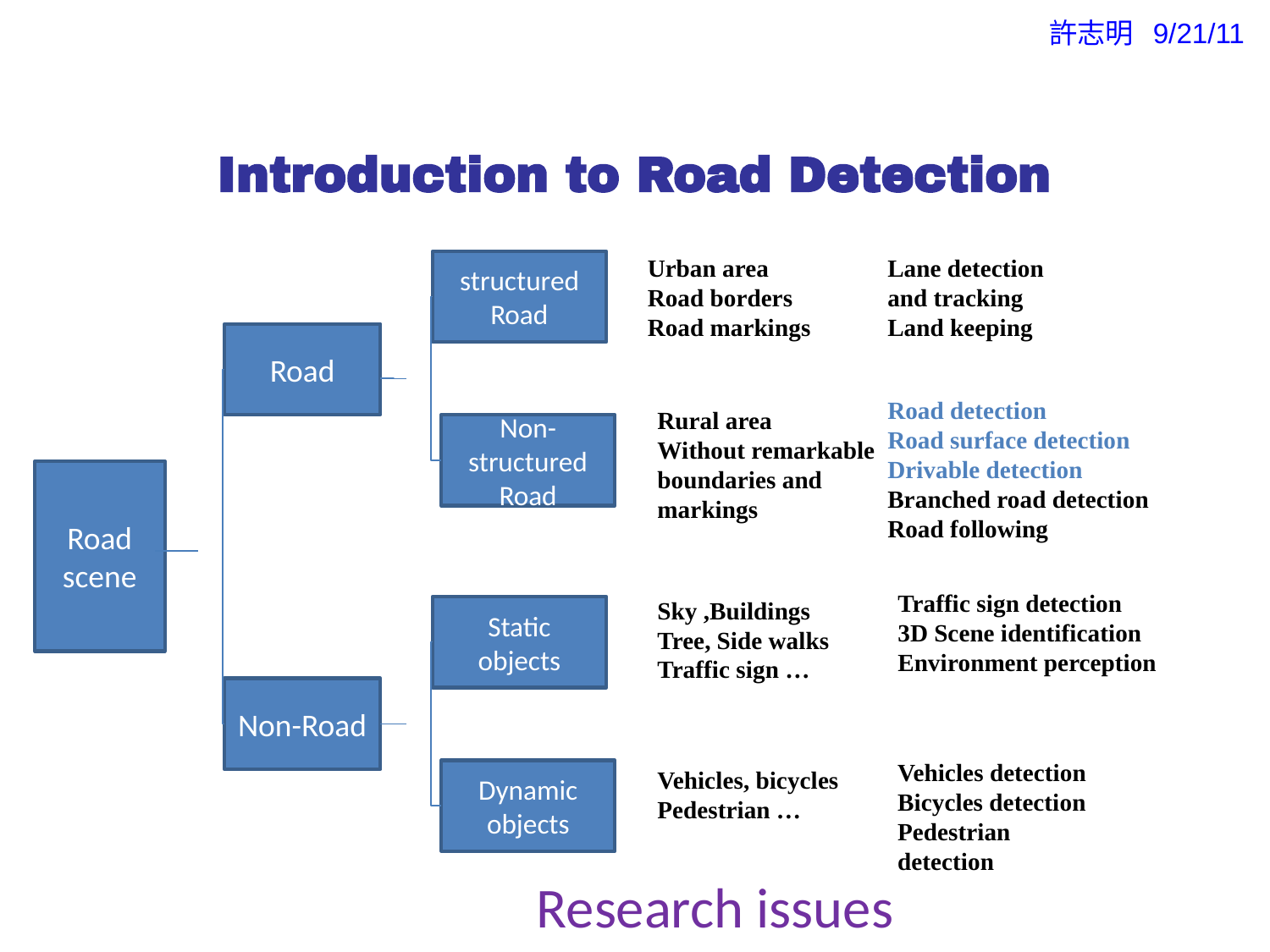

許志明  9/21/11
Introduction to Road Detection
Urban area
Road borders
Road markings
Lane detection
and tracking
Land keeping

structured Road
Road
Non-structured Road
Static objects
Non-Road
Dynamic objects
Road detection
Road surface detection
Drivable detection
Branched road detection
Road following

Rural area
Without remarkable boundaries and markings
Road scene
Traffic sign detection
3D Scene identification
Environment perception

Sky ,Buildings
Tree, Side walks
Traffic sign …
Vehicles detection
Bicycles detection
Pedestrian detection

Vehicles, bicycles
Pedestrian …

Research issues